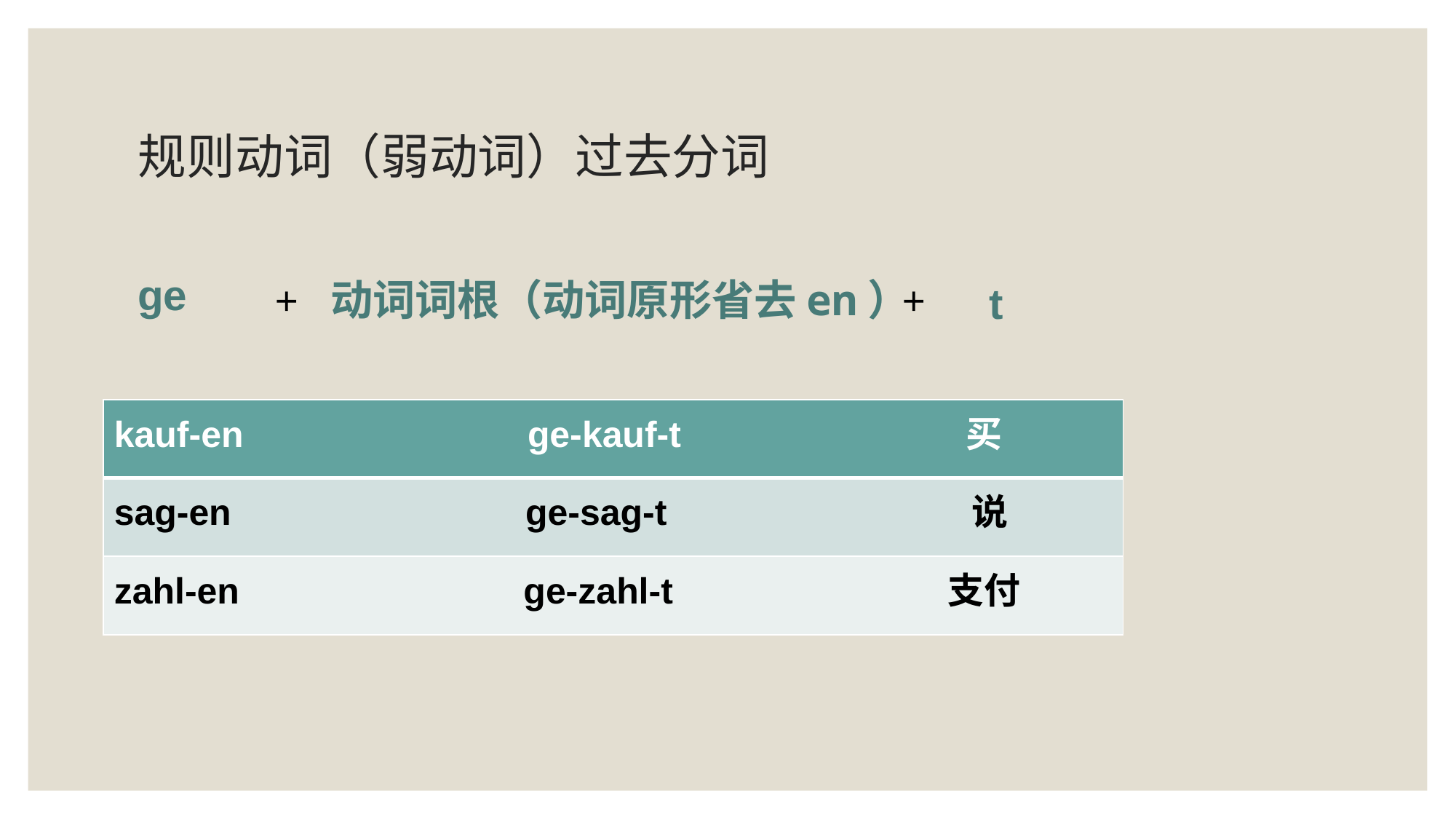

# 规则动词（弱动词）过去分词
ge
动词词根（动词原形省去en）
t
＋
＋
| kauf-en ge-kauf-t 买 |
| --- |
| sag-en ge-sag-t 说 |
| zahl-en ge-zahl-t 支付 |